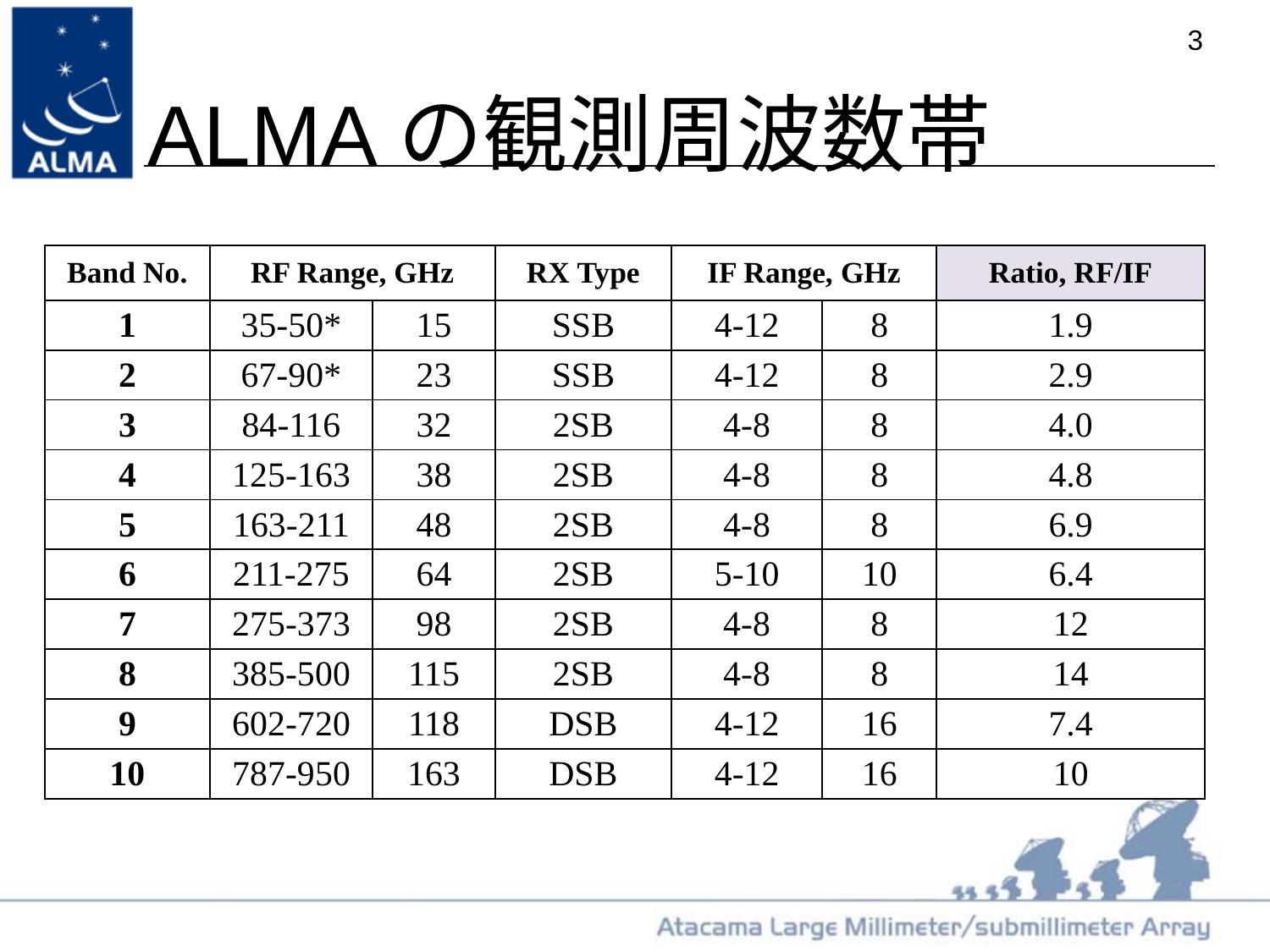

# ALMAの観測周波数帯
| Band No. | RF Range, GHz |  | RX Type | IF Range, GHz |  | Ratio, RF/IF |
| --- | --- | --- | --- | --- | --- | --- |
| 1 | 35-50\* | 15 | SSB | 4-12 | 8 | 1.9 |
| 2 | 67-90\* | 23 | SSB | 4-12 | 8 | 2.9 |
| 3 | 84-116 | 32 | 2SB | 4-8 | 8 | 4.0 |
| 4 | 125-163 | 38 | 2SB | 4-8 | 8 | 4.8 |
| 5 | 163-211 | 48 | 2SB | 4-8 | 8 | 6.9 |
| 6 | 211-275 | 64 | 2SB | 5-10 | 10 | 6.4 |
| 7 | 275-373 | 98 | 2SB | 4-8 | 8 | 12 |
| 8 | 385-500 | 115 | 2SB | 4-8 | 8 | 14 |
| 9 | 602-720 | 118 | DSB | 4-12 | 16 | 7.4 |
| 10 | 787-950 | 163 | DSB | 4-12 | 16 | 10 |